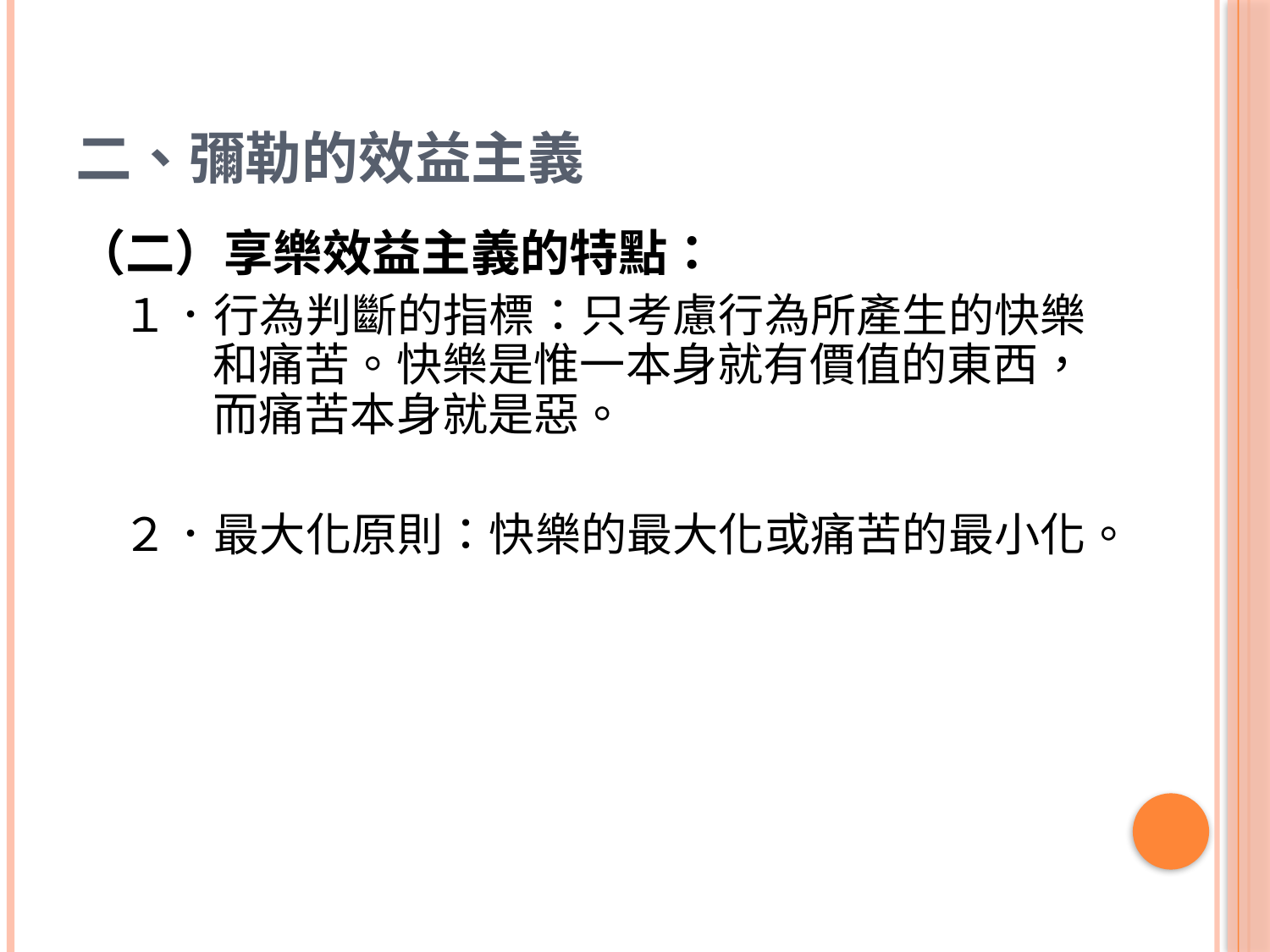

# 二、彌勒的效益主義
（二）享樂效益主義的特點：
　１．行為判斷的指標：只考慮行為所產生的快樂和痛苦。快樂是惟一本身就有價值的東西，而痛苦本身就是惡。

　２．最大化原則：快樂的最大化或痛苦的最小化。